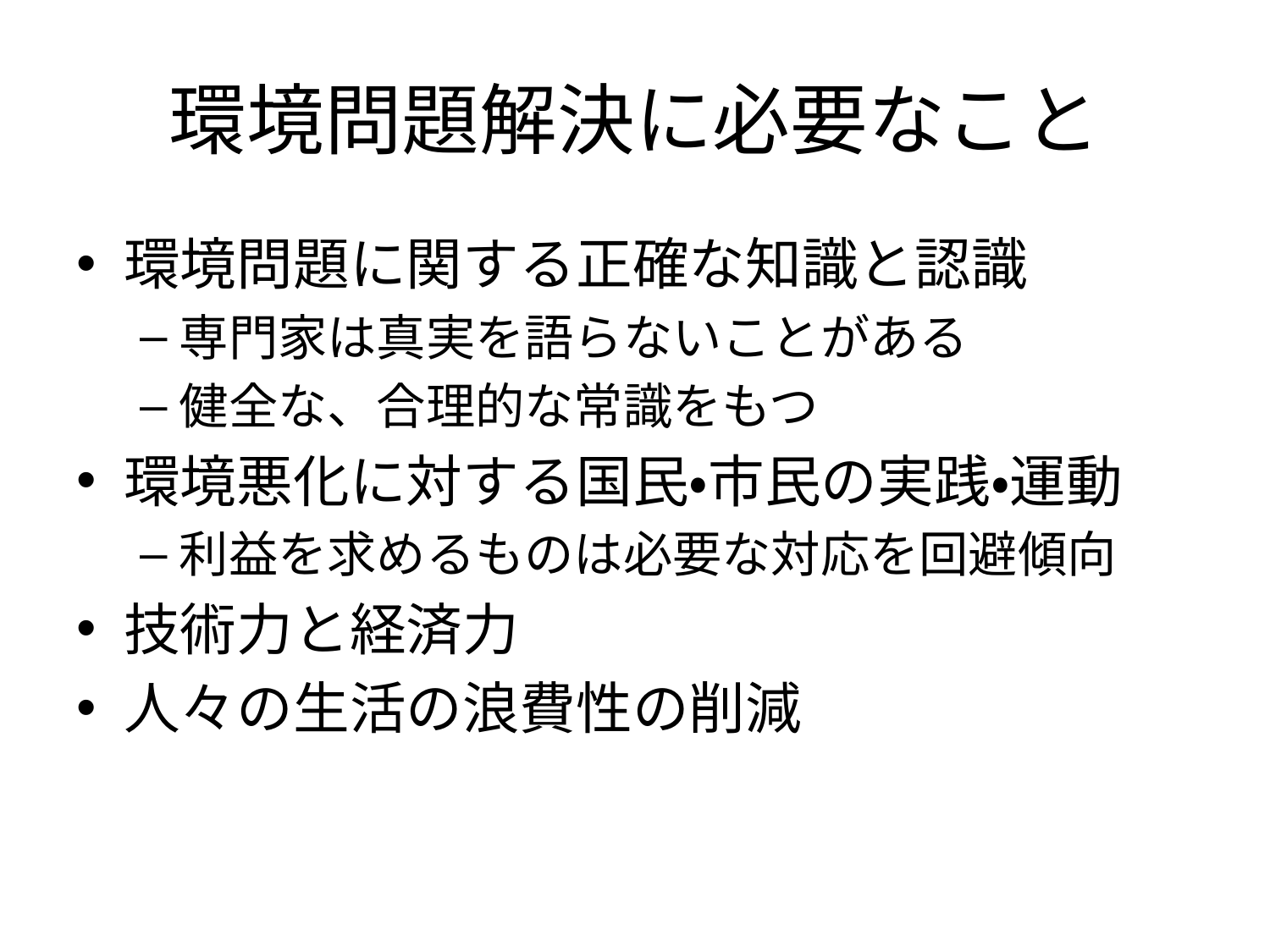

# 環境問題解決に必要なこと
環境問題に関する正確な知識と認識
専門家は真実を語らないことがある
健全な、合理的な常識をもつ
環境悪化に対する国民・市民の実践・運動
利益を求めるものは必要な対応を回避傾向
技術力と経済力
人々の生活の浪費性の削減